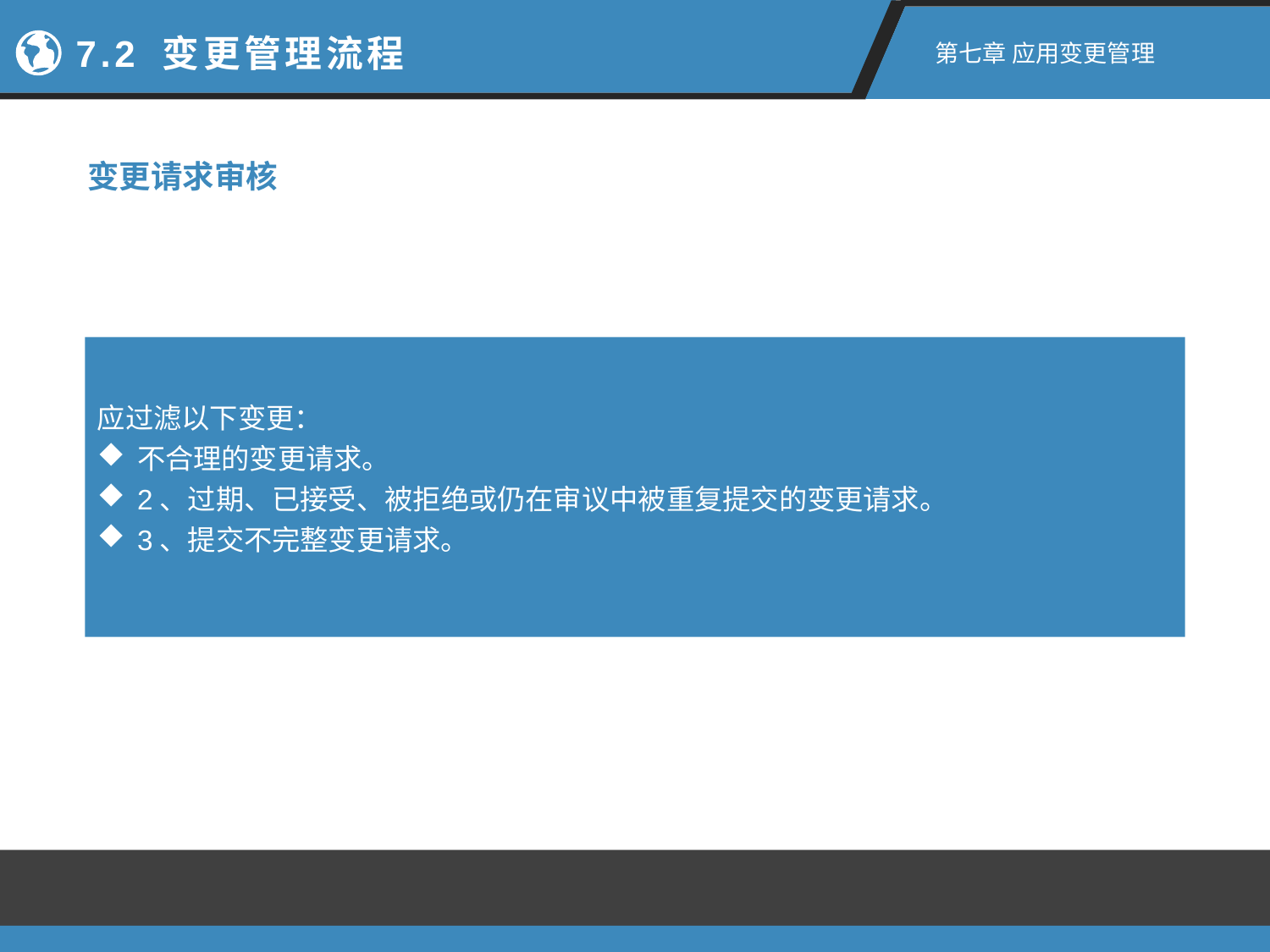

7.2 变更管理流程

第七章 应用变更管理
变更请求审核
应过滤以下变更：
不合理的变更请求。
2、过期、已接受、被拒绝或仍在审议中被重复提交的变更请求。
3、提交不完整变更请求。